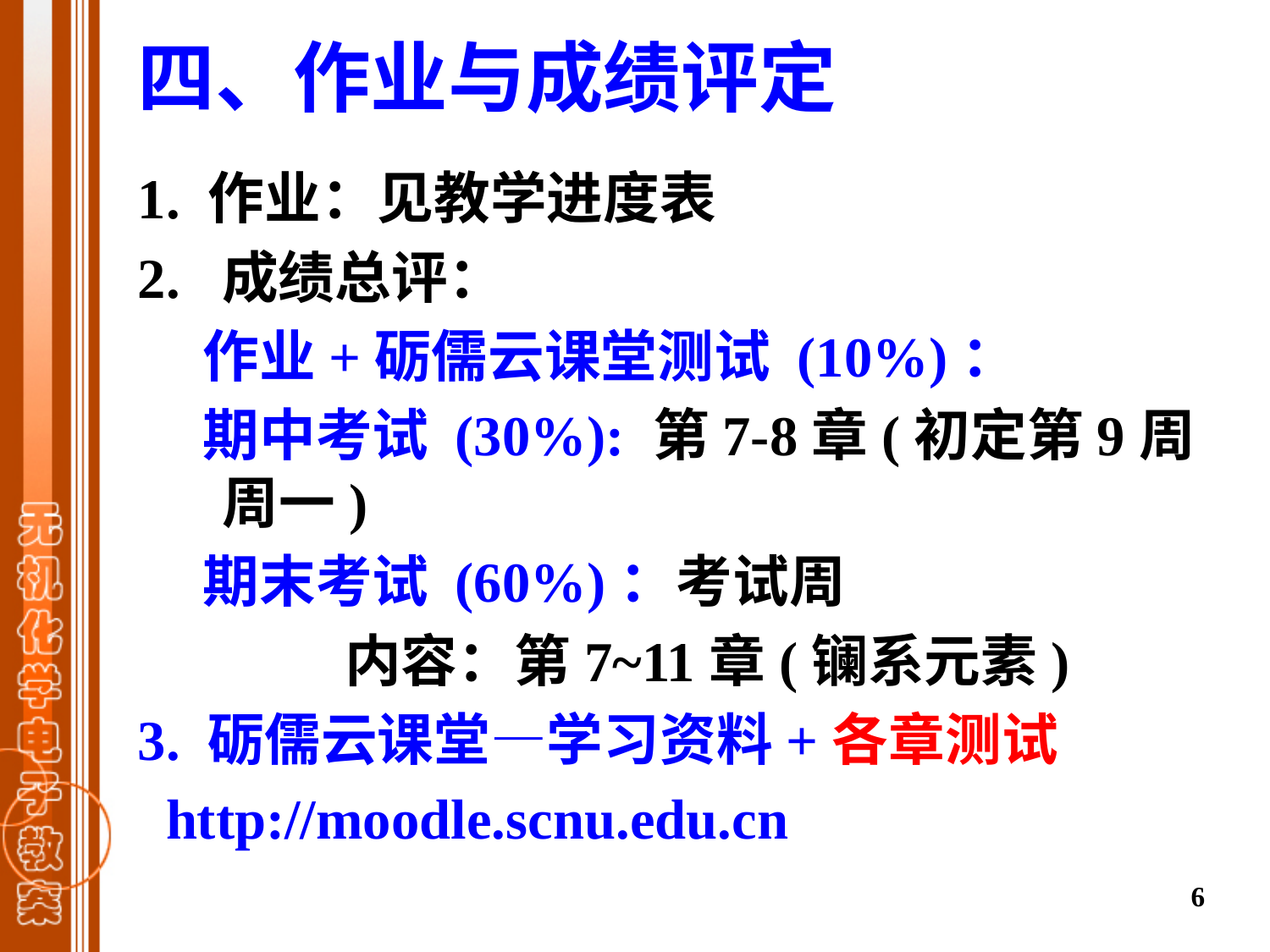

# 四、作业与成绩评定
1. 作业：见教学进度表
2.  成绩总评：
    作业+砺儒云课堂测试 (10%)：
    期中考试 (30%): 第7-8章(初定第9周周一)
    期末考试 (60%)：考试周
               内容：第7~11章(镧系元素)
3. 砺儒云课堂—学习资料+各章测试
  http://moodle.scnu.edu.cn
6
6